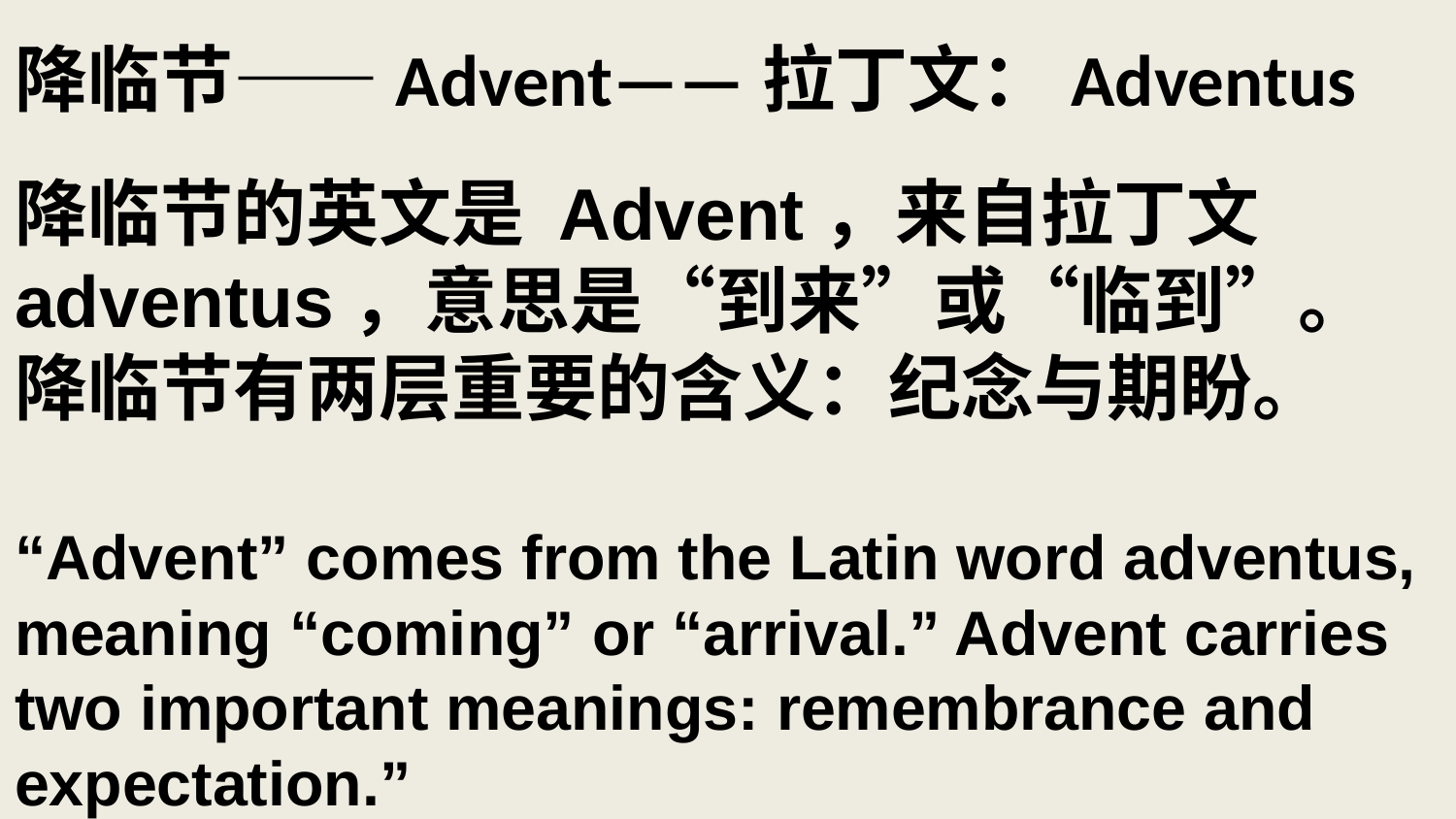

降临节——Advent——拉丁文：Adventus
降临节的英文是 Advent，来自拉丁文 adventus，意思是“到来”或“临到”。降临节有两层重要的含义：纪念与期盼。

“Advent” comes from the Latin word adventus, meaning “coming” or “arrival.” Advent carries two important meanings: remembrance and expectation.”